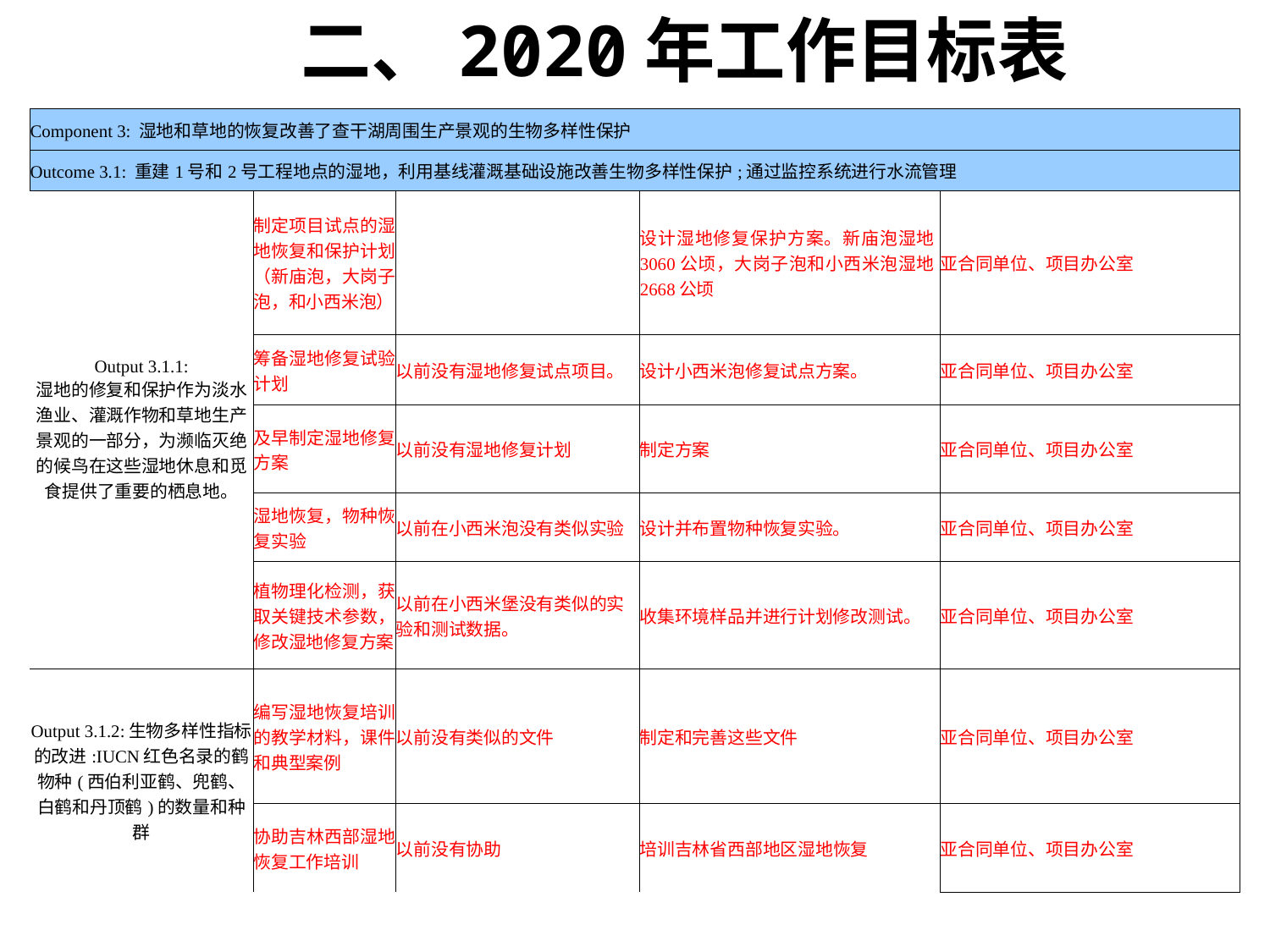

二、2020年工作目标表
| Component 3: 湿地和草地的恢复改善了查干湖周围生产景观的生物多样性保护 |  |  |  |  |
| --- | --- | --- | --- | --- |
| Outcome 3.1: 重建1号和2号工程地点的湿地，利用基线灌溉基础设施改善生物多样性保护;通过监控系统进行水流管理 |  |  |  |  |
| Output 3.1.1: 湿地的修复和保护作为淡水渔业、灌溉作物和草地生产景观的一部分，为濒临灭绝的候鸟在这些湿地休息和觅食提供了重要的栖息地。 | 制定项目试点的湿地恢复和保护计划（新庙泡，大岗子泡，和小西米泡） |  | 设计湿地修复保护方案。新庙泡湿地3060公顷，大岗子泡和小西米泡湿地2668公顷 | 亚合同单位、项目办公室 |
|  | 筹备湿地修复试验计划 | 以前没有湿地修复试点项目。 | 设计小西米泡修复试点方案。 | 亚合同单位、项目办公室 |
|  | 及早制定湿地修复方案 | 以前没有湿地修复计划 | 制定方案 | 亚合同单位、项目办公室 |
|  | 湿地恢复，物种恢复实验 | 以前在小西米泡没有类似实验 | 设计并布置物种恢复实验。 | 亚合同单位、项目办公室 |
|  | 植物理化检测，获取关键技术参数，修改湿地修复方案 | 以前在小西米堡没有类似的实验和测试数据。 | 收集环境样品并进行计划修改测试。 | 亚合同单位、项目办公室 |
| Output 3.1.2:生物多样性指标的改进:IUCN红色名录的鹤物种(西伯利亚鹤、兜鹤、白鹤和丹顶鹤)的数量和种群 | 编写湿地恢复培训的教学材料，课件和典型案例 | 以前没有类似的文件 | 制定和完善这些文件 | 亚合同单位、项目办公室 |
|  | 协助吉林西部湿地恢复工作培训 | 以前没有协助 | 培训吉林省西部地区湿地恢复 | 亚合同单位、项目办公室 |